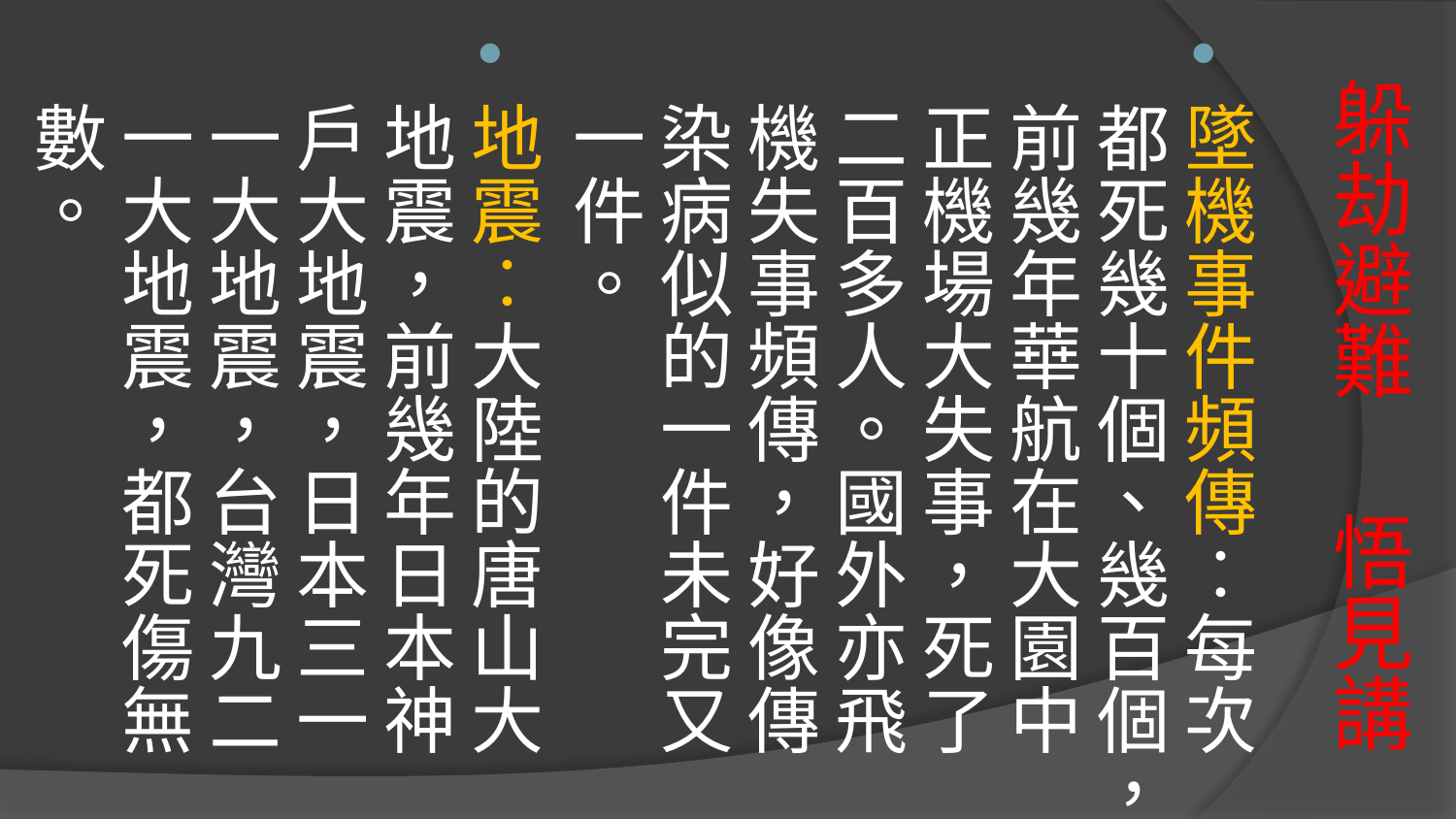

墜機事件頻傳︰每次都死幾十個、幾百個，前幾年華航在大園中正機場大失事，死了二百多人。國外亦飛機失事頻傳，好像傳染病似的一件未完又一件。
地震︰大陸的唐山大地震，前幾年日本神戶大地震，日本三一一大地震，台灣九二一大地震，都死傷無數。
# 躲劫避難      悟見講